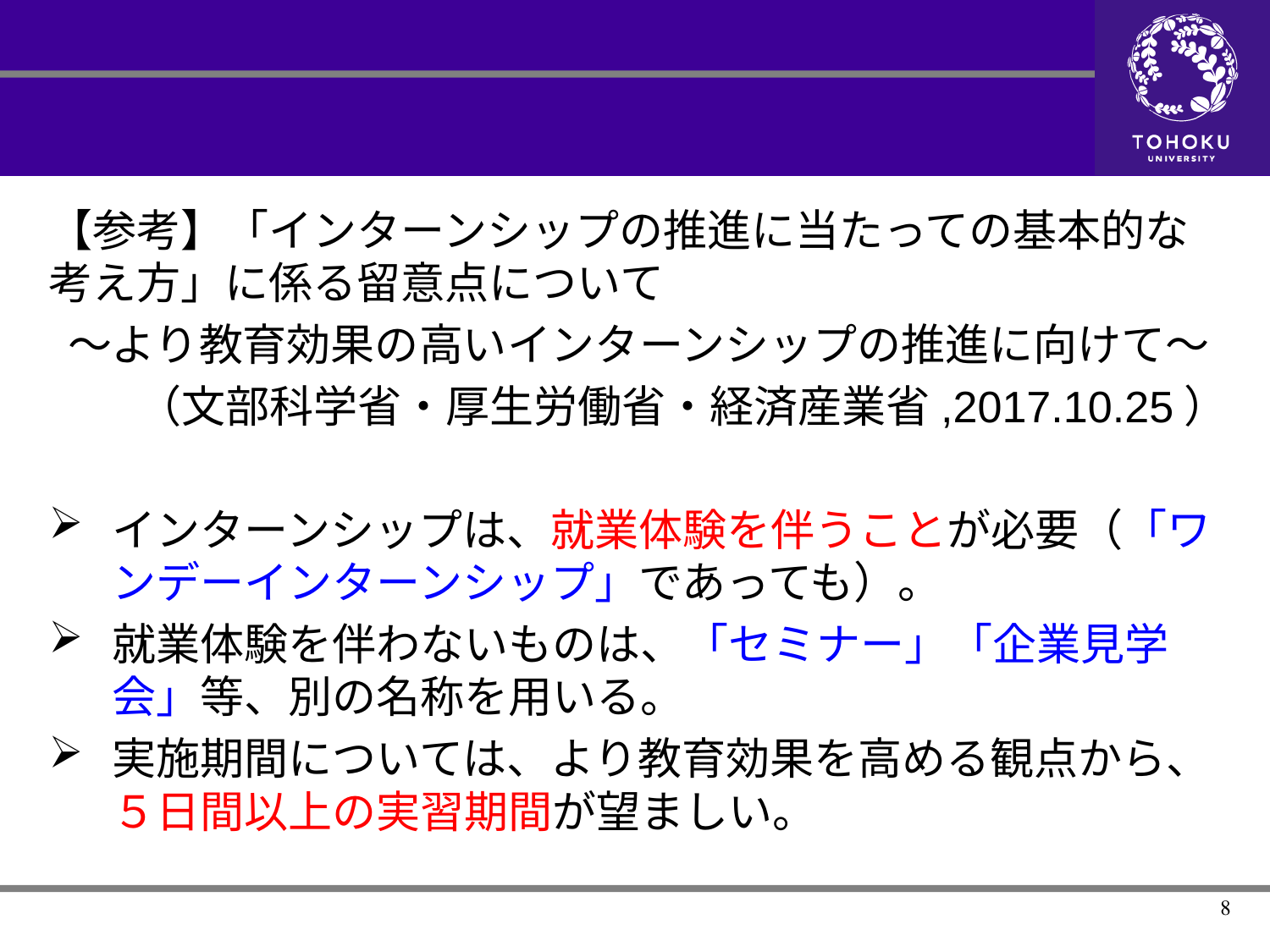

【参考】「インターンシップの推進に当たっての基本的な考え方」に係る留意点について
～より教育効果の高いインターンシップの推進に向けて～
（文部科学省・厚生労働省・経済産業省,2017.10.25）

インターンシップは、就業体験を伴うことが必要（「ワンデーインターンシップ」であっても）。
就業体験を伴わないものは、「セミナー」「企業見学会」等、別の名称を用いる。
実施期間については、より教育効果を高める観点から、
５日間以上の実習期間が望ましい。

8